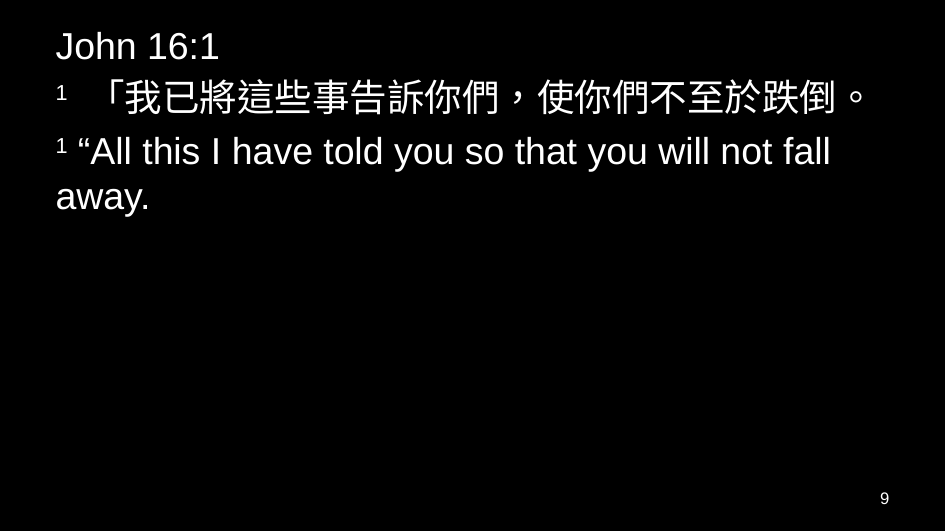

John 16:1
1 「我已將這些事告訴你們，使你們不至於跌倒。
1 “All this I have told you so that you will not fall away.

9